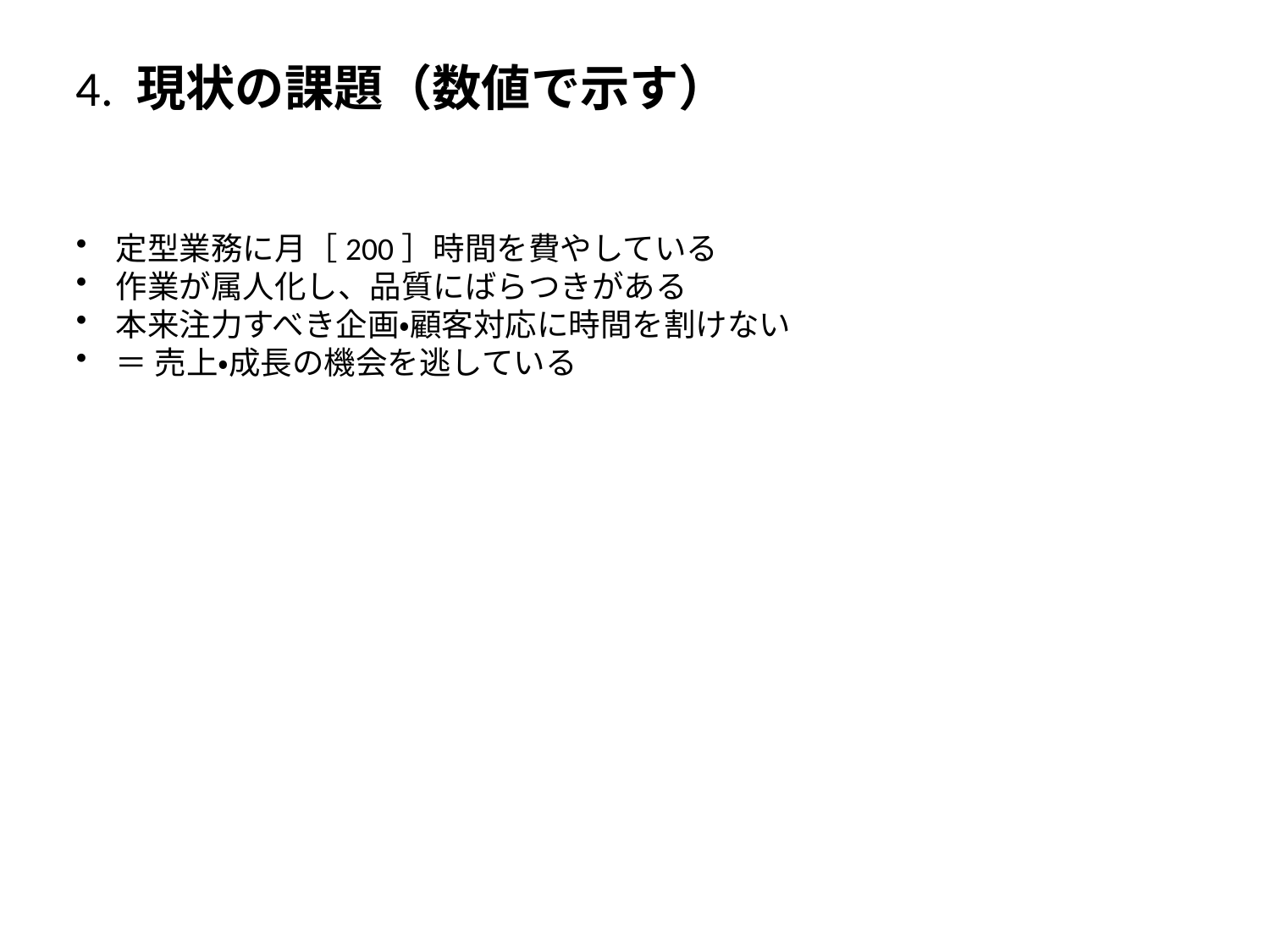

# 4. 現状の課題（数値で示す）
定型業務に月［200］時間を費やしている
作業が属人化し、品質にばらつきがある
本来注力すべき企画・顧客対応に時間を割けない
＝ 売上・成長の機会を逃している